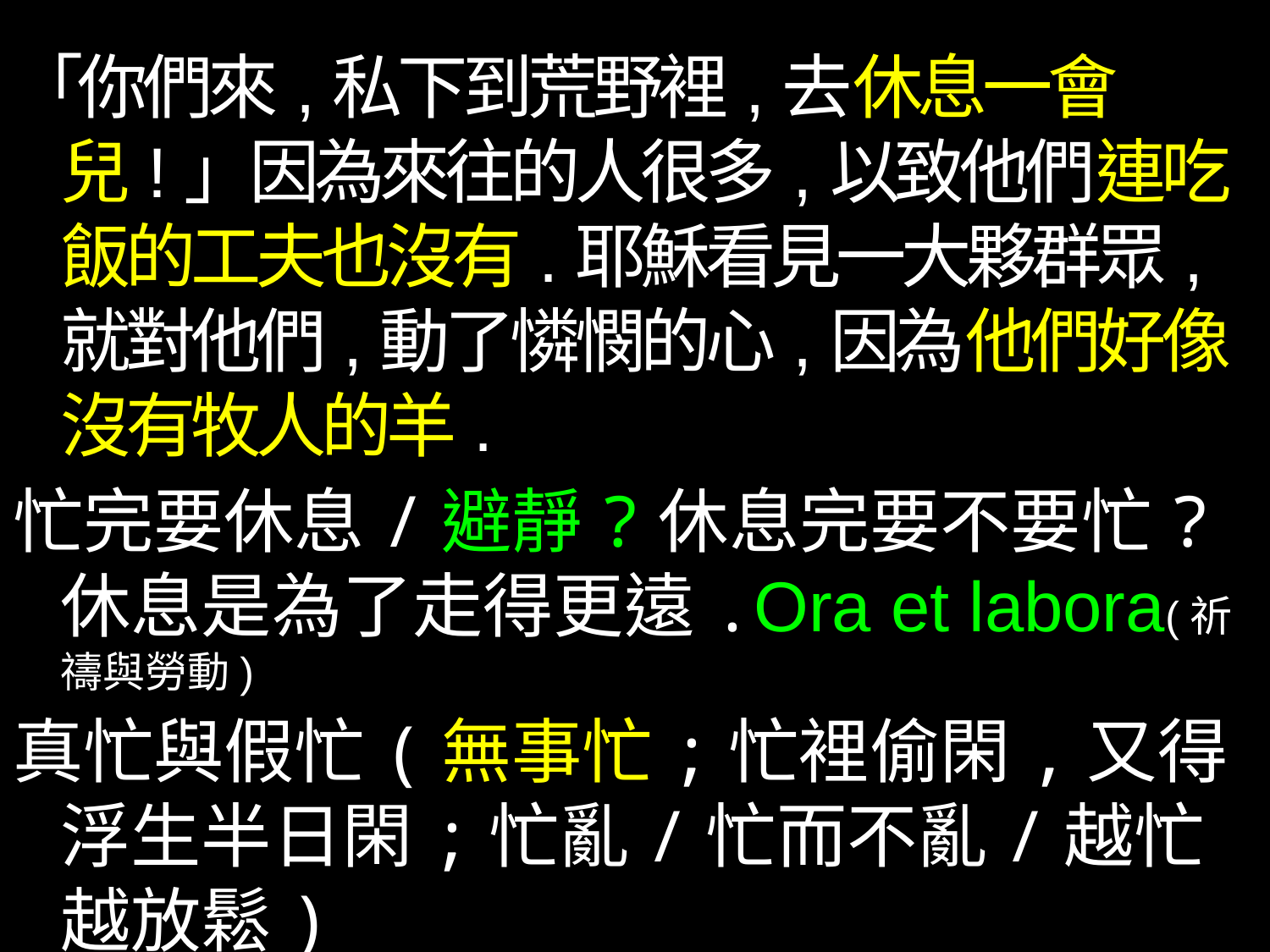

「你們來,私下到荒野裡,去休息一會兒!」因為來往的人很多,以致他們連吃飯的工夫也沒有.耶穌看見一大夥群眾,就對他們,動了憐憫的心,因為他們好像沒有牧人的羊.
忙完要休息/避靜?休息完要不要忙?休息是為了走得更遠.Ora et labora(祈禱與勞動)
真忙與假忙(無事忙;忙裡偷閑,又得浮生半日閑;忙亂/忙而不亂/越忙越放鬆)
耶穌忙不忙?連吃飯的工夫也沒有!